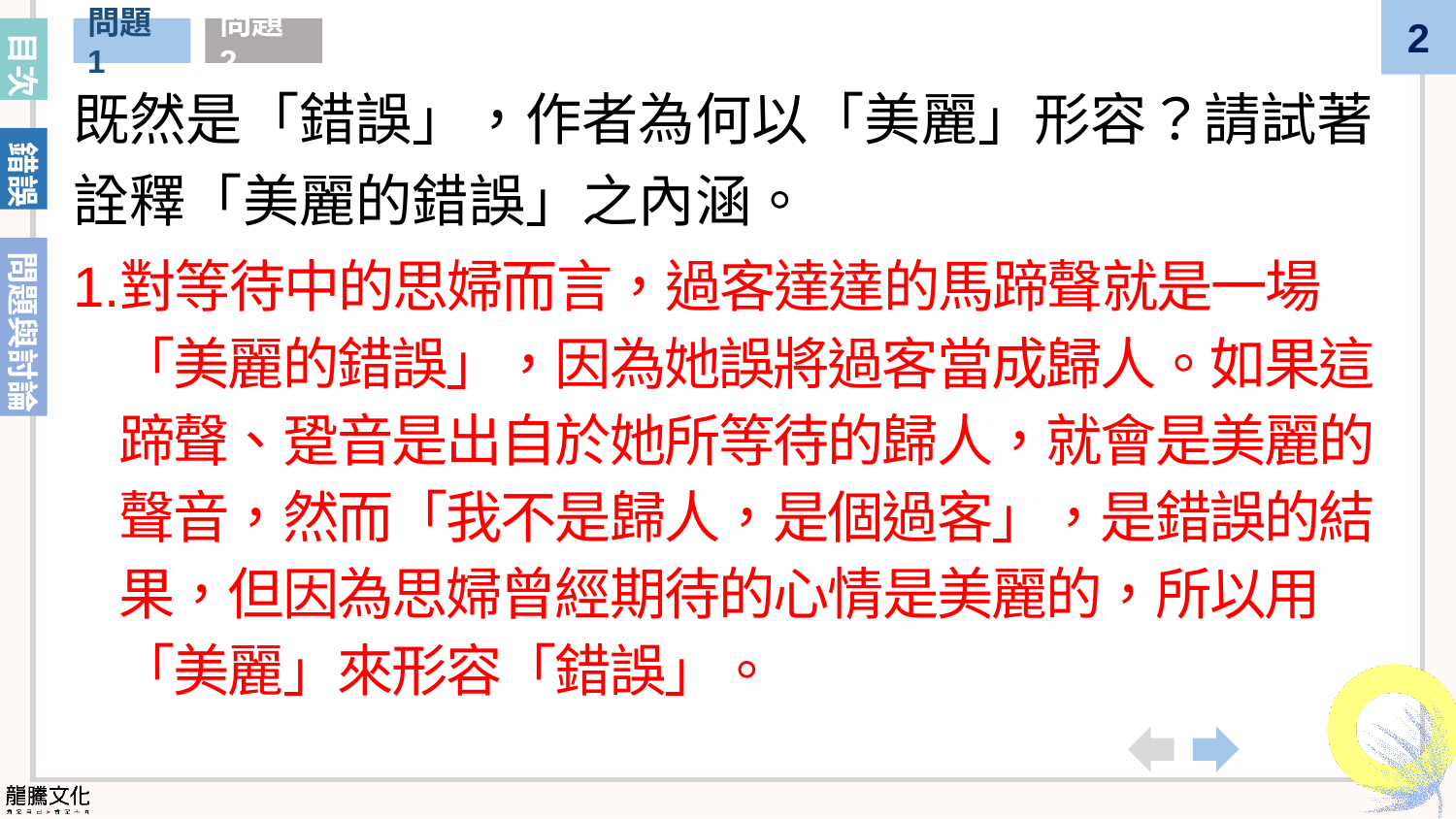

目次
問題1
問題2
既然是「錯誤」，作者為何以「美麗」形容？請試著詮釋「美麗的錯誤」之內涵。
對等待中的思婦而言，過客達達的馬蹄聲就是一場「美麗的錯誤」，因為她誤將過客當成歸人。如果這蹄聲、跫音是出自於她所等待的歸人，就會是美麗的聲音，然而「我不是歸人，是個過客」，是錯誤的結果，但因為思婦曾經期待的心情是美麗的，所以用「美麗」來形容「錯誤」。